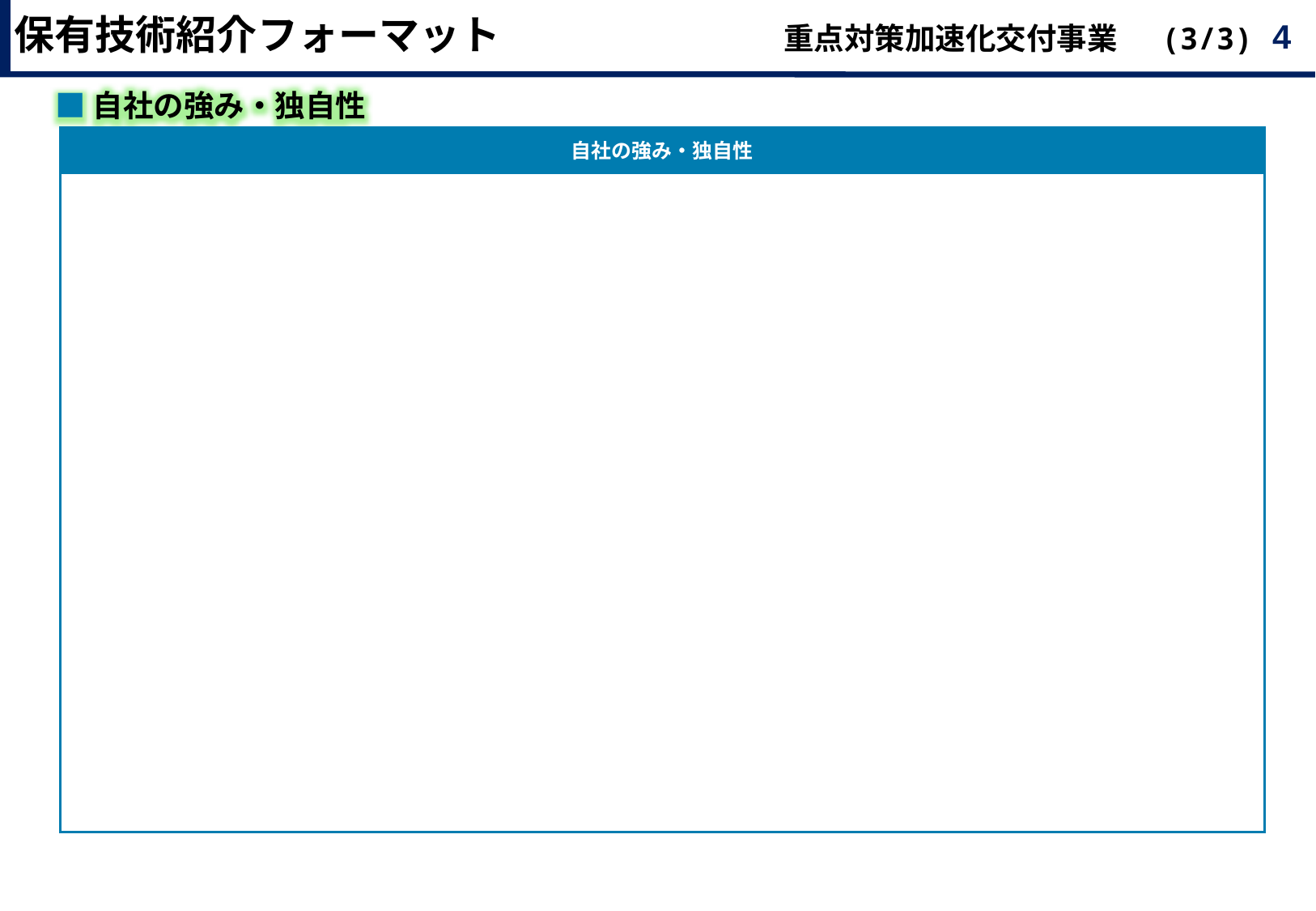

4
# 保有技術紹介フォーマット　　　　　　　重点対策加速化交付事業　 (3/3)
■自社の強み・独自性
自社の強み・独自性